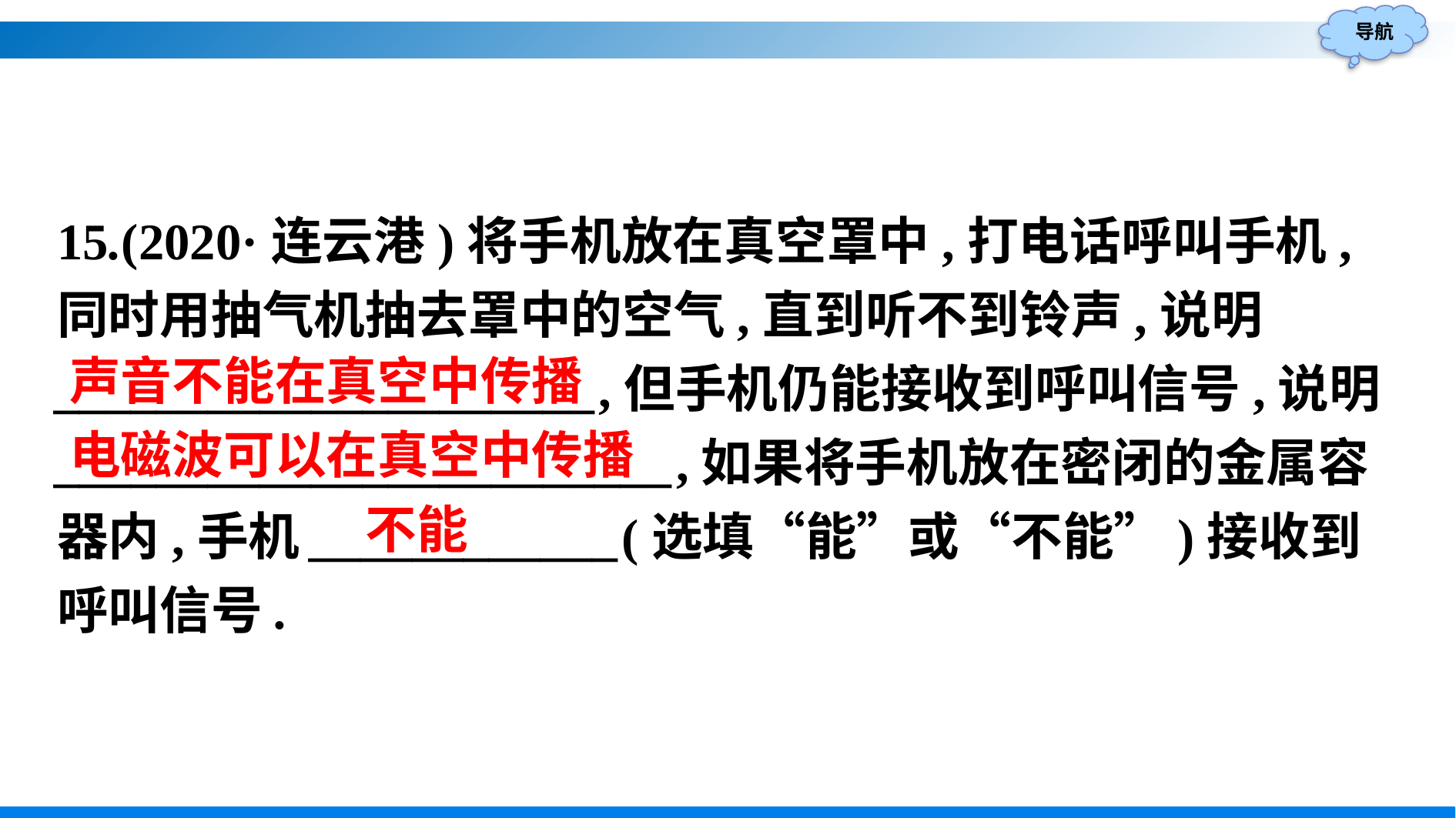

15.(2020·连云港)将手机放在真空罩中,打电话呼叫手机,同时用抽气机抽去罩中的空气,直到听不到铃声,说明_____________________,但手机仍能接收到呼叫信号,说明________________________,如果将手机放在密闭的金属容器内,手机____________(选填“能”或“不能”)接收到呼叫信号.
声音不能在真空中传播
电磁波可以在真空中传播
不能